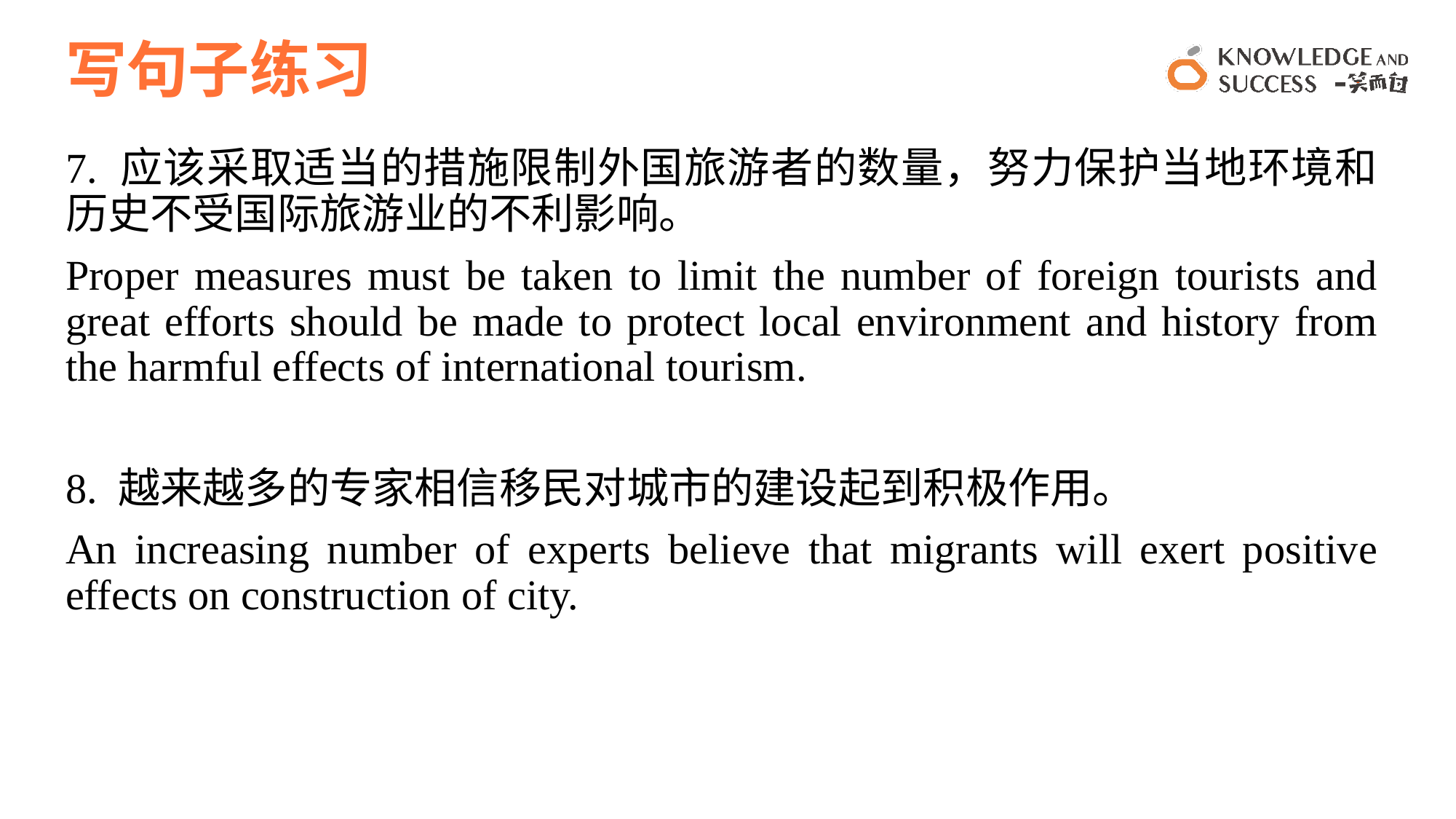

# 写句子练习
7. 应该采取适当的措施限制外国旅游者的数量，努力保护当地环境和历史不受国际旅游业的不利影响。
Proper measures must be taken to limit the number of foreign tourists and great efforts should be made to protect local environment and history from the harmful effects of international tourism.

8. 越来越多的专家相信移民对城市的建设起到积极作用。
An increasing number of experts believe that migrants will exert positive effects on construction of city.

8